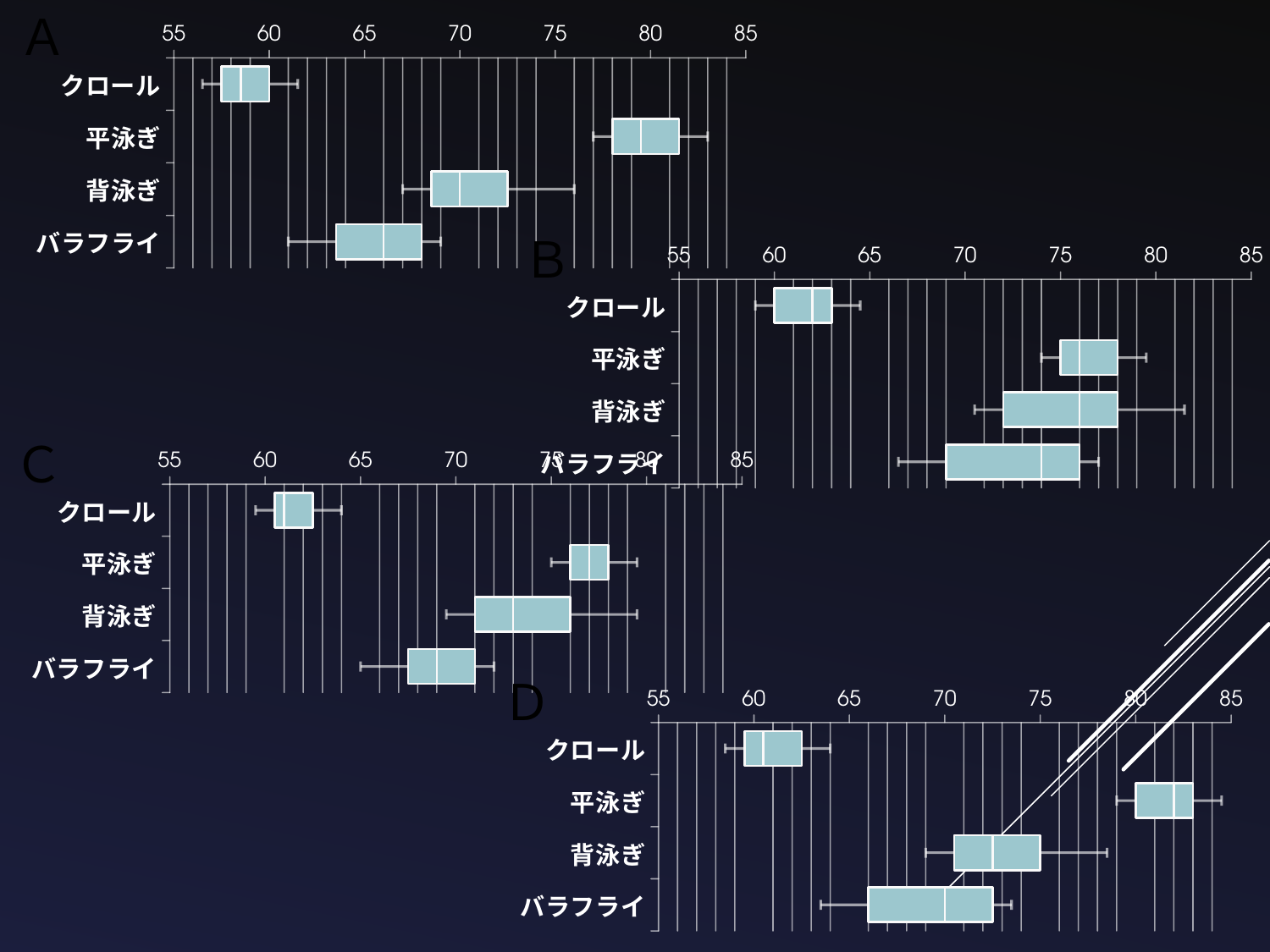

### Chart

| Category | 箱の境界1 | 中央線 | 箱の境界2 |
|---|---|---|---|
| クロール | 57.5 | 1.0 | 1.5 |
| 平泳ぎ | 78.0 | 1.5 | 2.0 |
| 背泳ぎ | 68.5 | 1.5 | 2.5 |
| バラフライ | 63.5 | 2.5 | 2.0 |

### Chart

| Category | 箱の境界1 | 中央線 | 箱の境界2 |
|---|---|---|---|
| クロール | 60.0 | 2.0 | 1.0 |
| 平泳ぎ | 75.0 | 1.0 | 2.0 |
| 背泳ぎ | 72.0 | 4.0 | 2.0 |
| バラフライ | 69.0 | 5.0 | 2.0 |

### Chart

| Category | 箱の境界1 | 中央線 | 箱の境界2 |
|---|---|---|---|
| クロール | 60.5 | 0.5 | 1.5 |
| 平泳ぎ | 76.0 | 1.0 | 1.0 |
| 背泳ぎ | 71.0 | 2.0 | 3.0 |
| バラフライ | 67.5 | 1.5 | 2.0 |

### Chart

| Category | 箱の境界1 | 中央線 | 箱の境界2 |
|---|---|---|---|
| クロール | 59.5 | 1.0 | 2.0 |
| 平泳ぎ | 80.0 | 2.0 | 1.0 |
| 背泳ぎ | 70.5 | 2.0 | 2.5 |
| バラフライ | 66.0 | 4.0 | 2.5 |